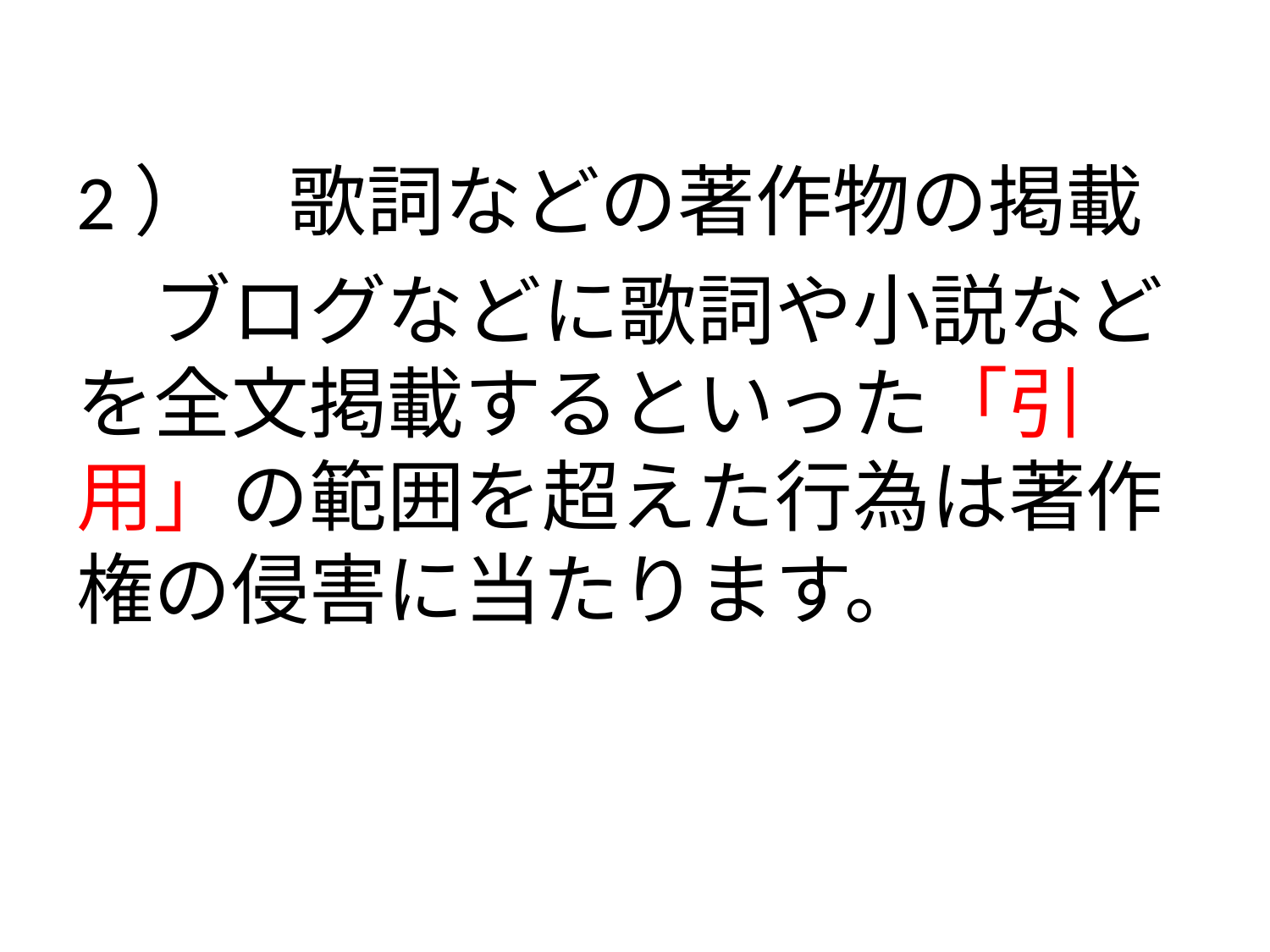

2）　歌詞などの著作物の掲載
　ブログなどに歌詞や小説などを全文掲載するといった「引用」の範囲を超えた行為は著作権の侵害に当たります。